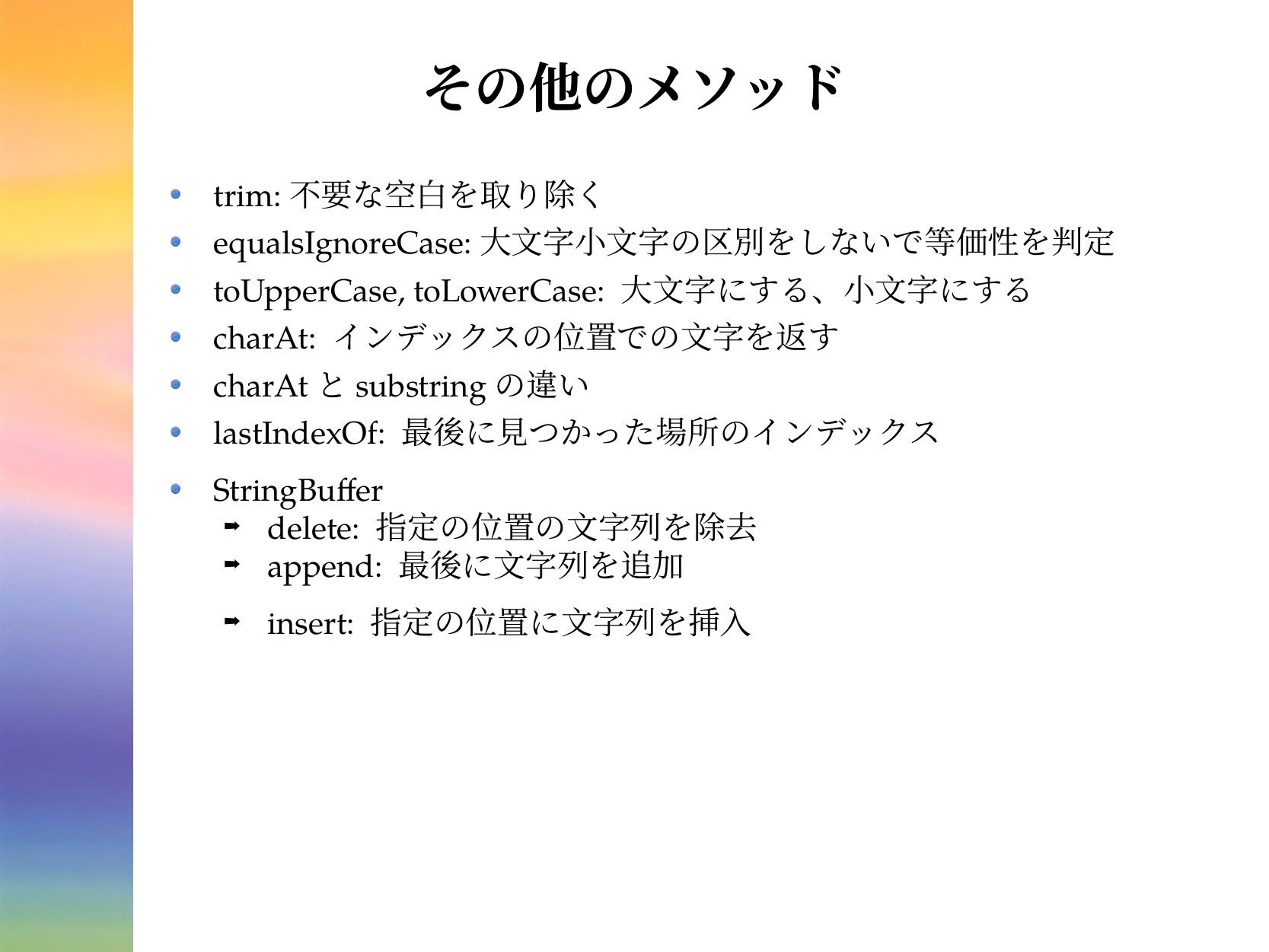

# その他のメソッド
trim:不要な空白を取り除く
equalsIgnoreCase:大文字小文字の区別をしないで等価性を判定
toUpperCase, toLowerCase: 大文字にする、小文字にする
charAt: インデックスの位置での文字を返す
charAtとsubstringの違い
lastIndexOf: 最後に見つかった場所のインデックス
StringBuffer
delete: 指定の位置の文字列を除去
append: 最後に文字列を追加
insert: 指定の位置に文字列を挿入